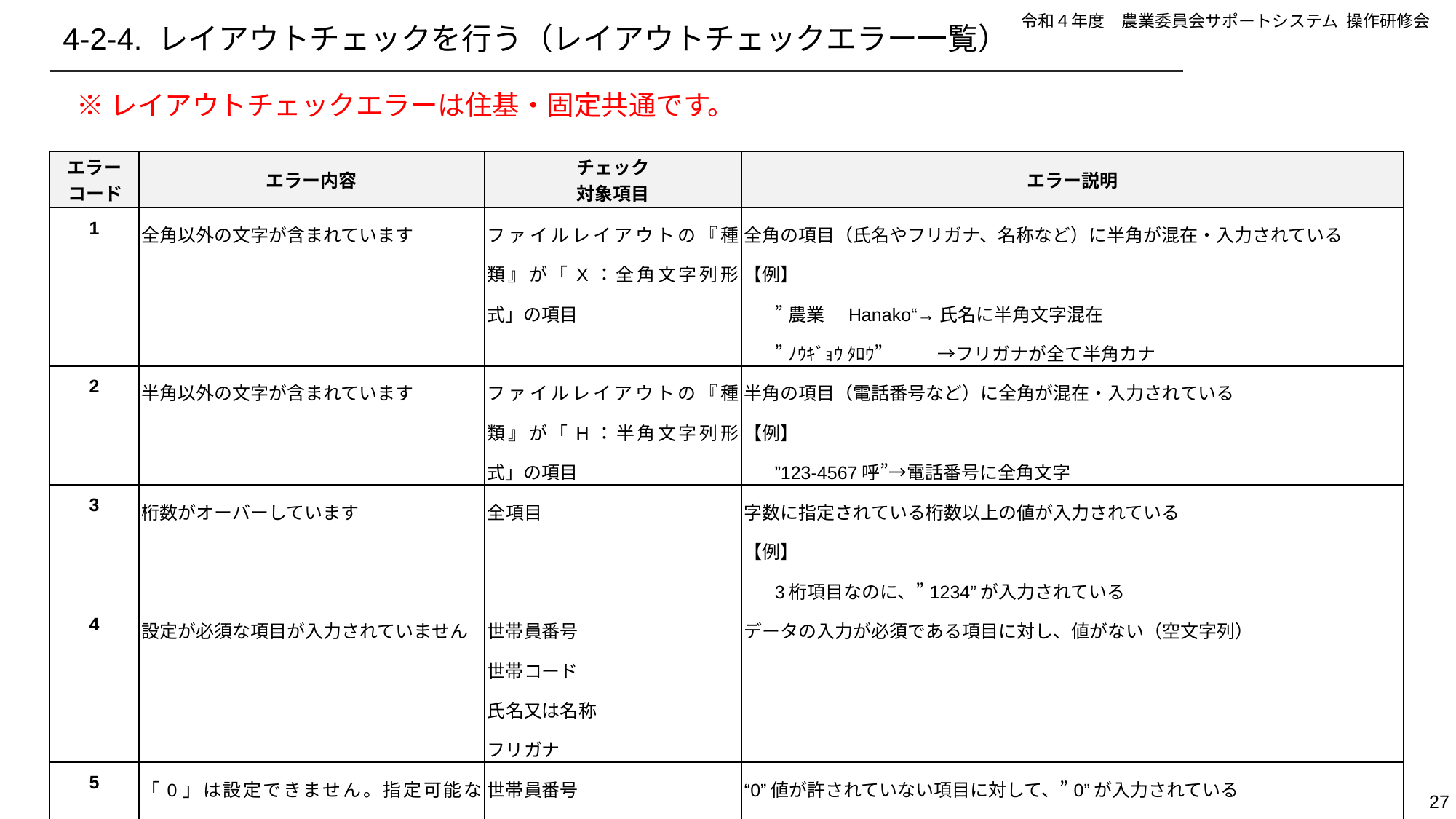

# 4-2-4. レイアウトチェックを行う（レイアウトチェックエラー一覧）
※レイアウトチェックエラーは住基・固定共通です。
| エラーコード | エラー内容 | チェック 対象項目 | エラー説明 |
| --- | --- | --- | --- |
| 1 | 全角以外の文字が含まれています | ファイルレイアウトの『種類』が「X：全角文字列形式」の項目 | 全角の項目（氏名やフリガナ、名称など）に半角が混在・入力されている 【例】 ”農業　Hanako“→氏名に半角文字混在 ”ﾉｳｷﾞｮｳ ﾀﾛｳ”　　　→フリガナが全て半角カナ |
| 2 | 半角以外の文字が含まれています | ファイルレイアウトの『種類』が「H：半角文字列形式」の項目 | 半角の項目（電話番号など）に全角が混在・入力されている 【例】 ”123-4567呼”→電話番号に全角文字 |
| 3 | 桁数がオーバーしています | 全項目 | 字数に指定されている桁数以上の値が入力されている 【例】 3桁項目なのに、”1234”が入力されている |
| 4 | 設定が必須な項目が入力されていません | 世帯員番号 世帯コード 氏名又は名称 フリガナ | データの入力が必須である項目に対し、値がない（空文字列） |
| 5 | 「0」は設定できません。指定可能なデータ範囲外の値です | 世帯員番号 | “0”値が許されていない項目に対して、”0”が入力されている |